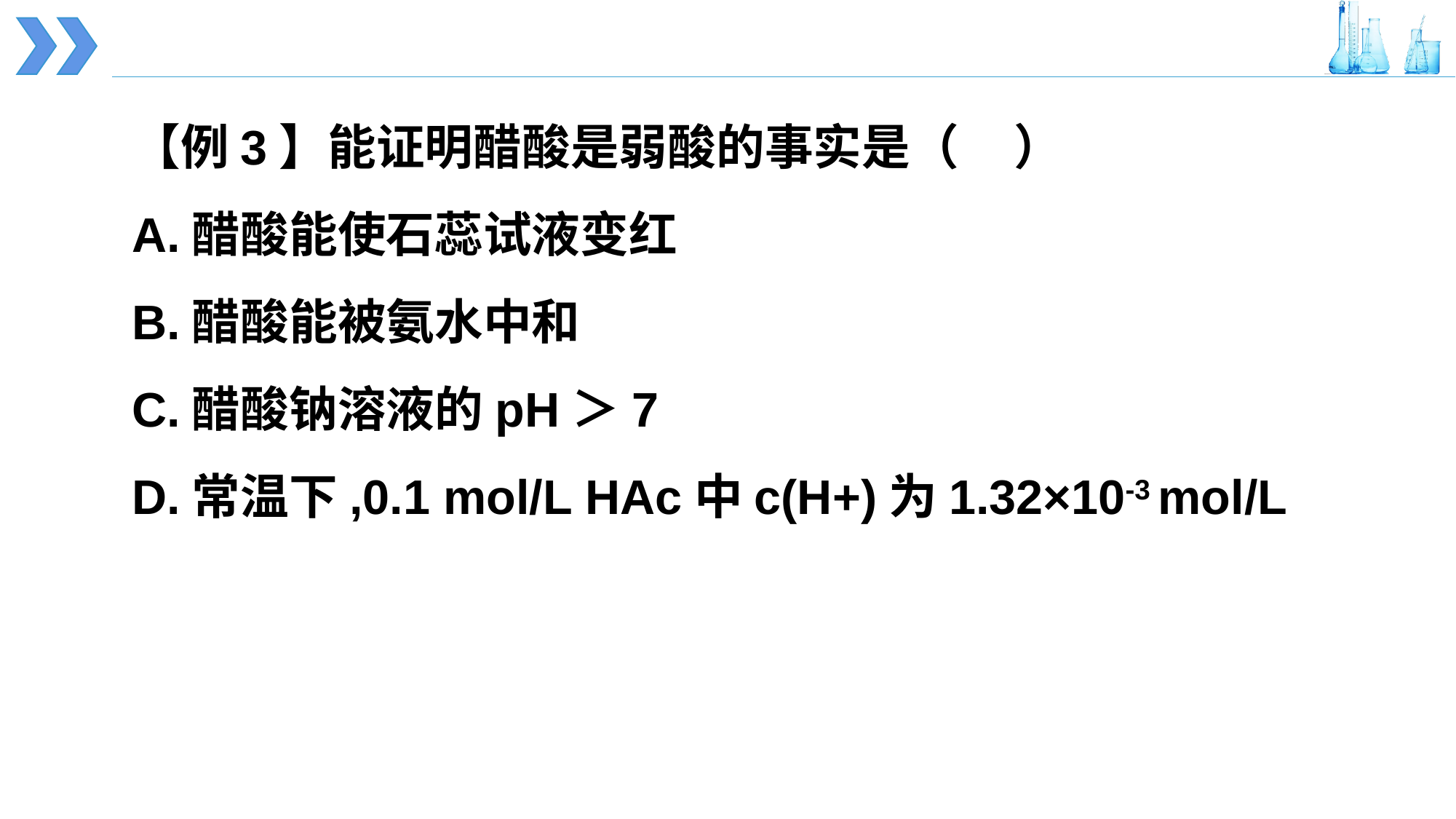

【例3】能证明醋酸是弱酸的事实是（     ）
A.醋酸能使石蕊试液变红
B.醋酸能被氨水中和
C.醋酸钠溶液的pH＞7
D.常温下,0.1 mol/L HAc中c(H+)为1.32×10-3 mol/L